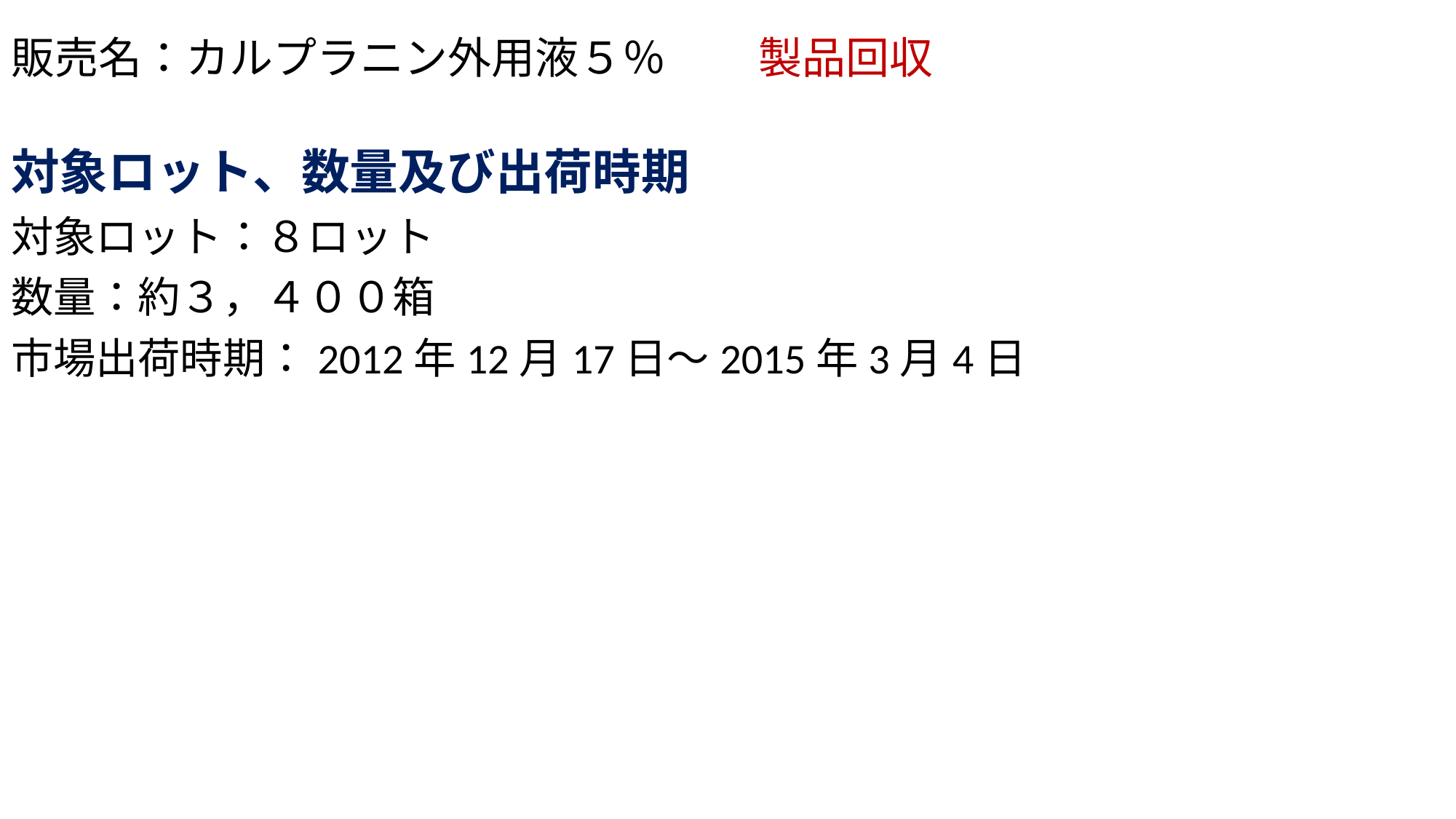

# 販売名：カルプラニン外用液５％　     製品回収
対象ロット、数量及び出荷時期
対象ロット：８ロット
数量：約３，４００箱
市場出荷時期：2012年12月17日～2015年3月4日